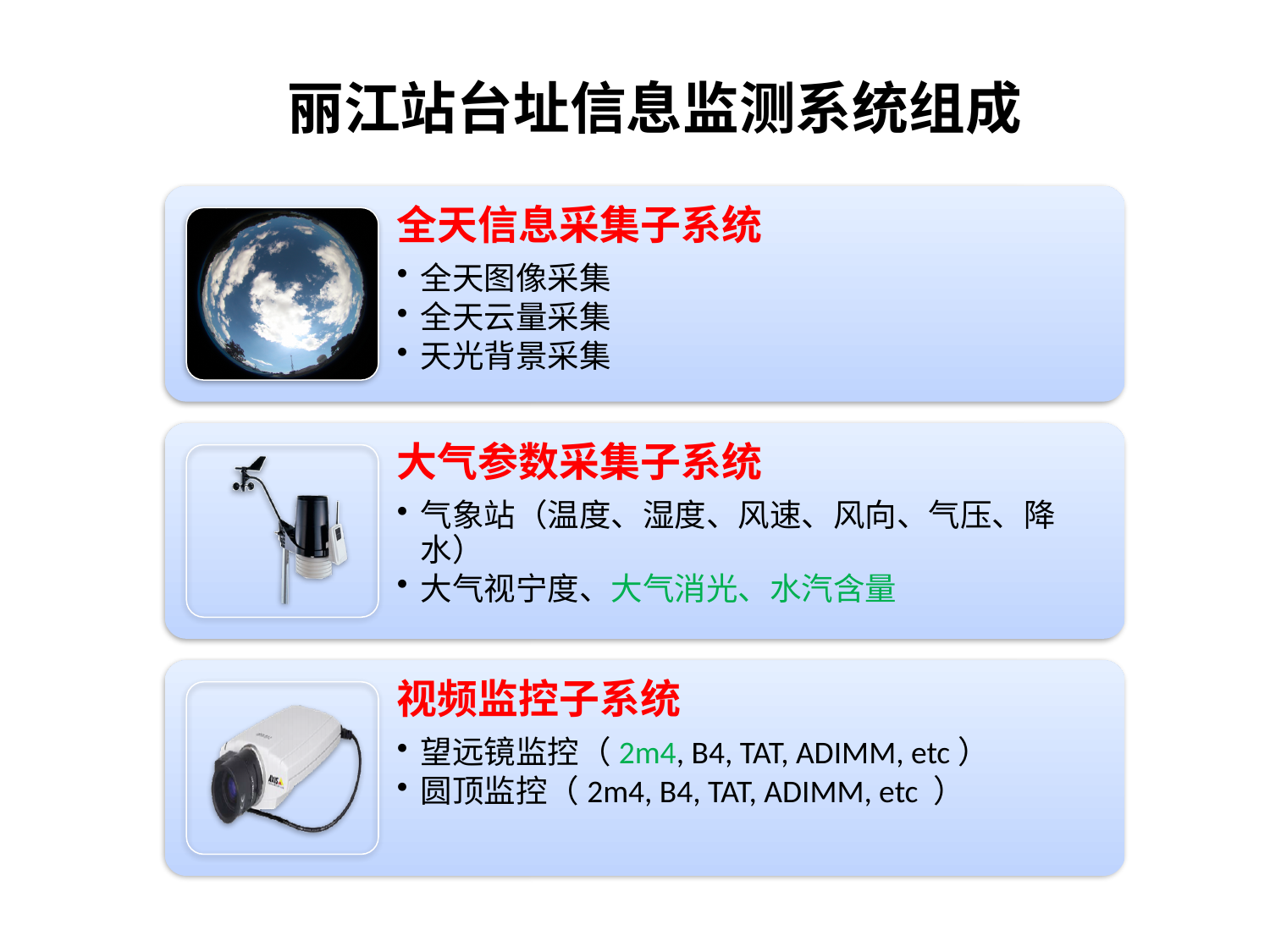

丽江站台址信息监测系统组成
全天信息采集子系统
全天图像采集
全天云量采集
天光背景采集
大气参数采集子系统
气象站（温度、湿度、风速、风向、气压、降水）
大气视宁度、大气消光、水汽含量
视频监控子系统
望远镜监控（2m4, B4, TAT, ADIMM, etc）
圆顶监控（2m4, B4, TAT, ADIMM, etc ）